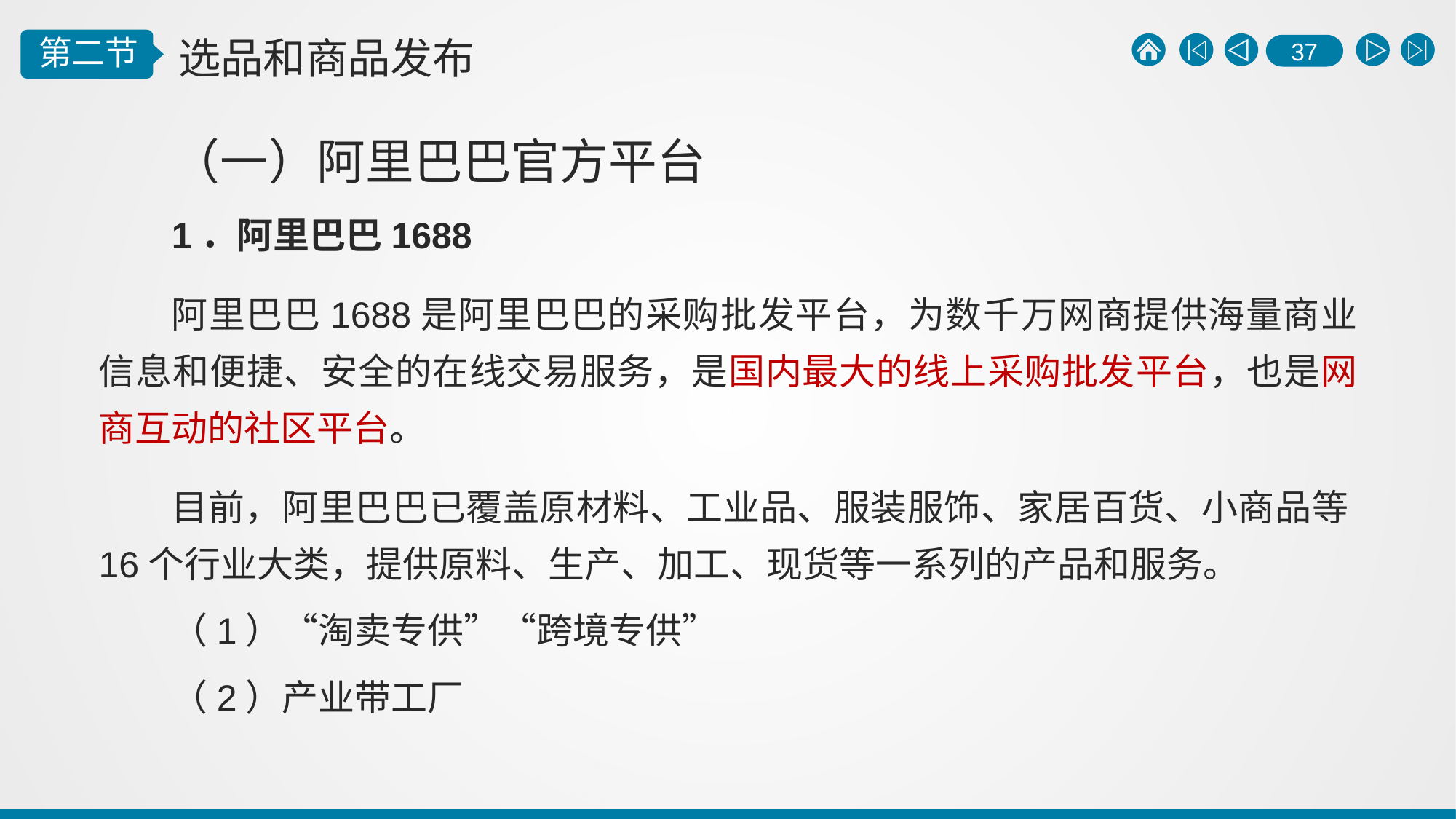

（一）阿里巴巴官方平台
1．阿里巴巴1688
阿里巴巴1688是阿里巴巴的采购批发平台，为数千万网商提供海量商业信息和便捷、安全的在线交易服务，是国内最大的线上采购批发平台，也是网商互动的社区平台。
目前，阿里巴巴已覆盖原材料、工业品、服装服饰、家居百货、小商品等16个行业大类，提供原料、生产、加工、现货等一系列的产品和服务。
（1）“淘卖专供”“跨境专供”
（2）产业带工厂